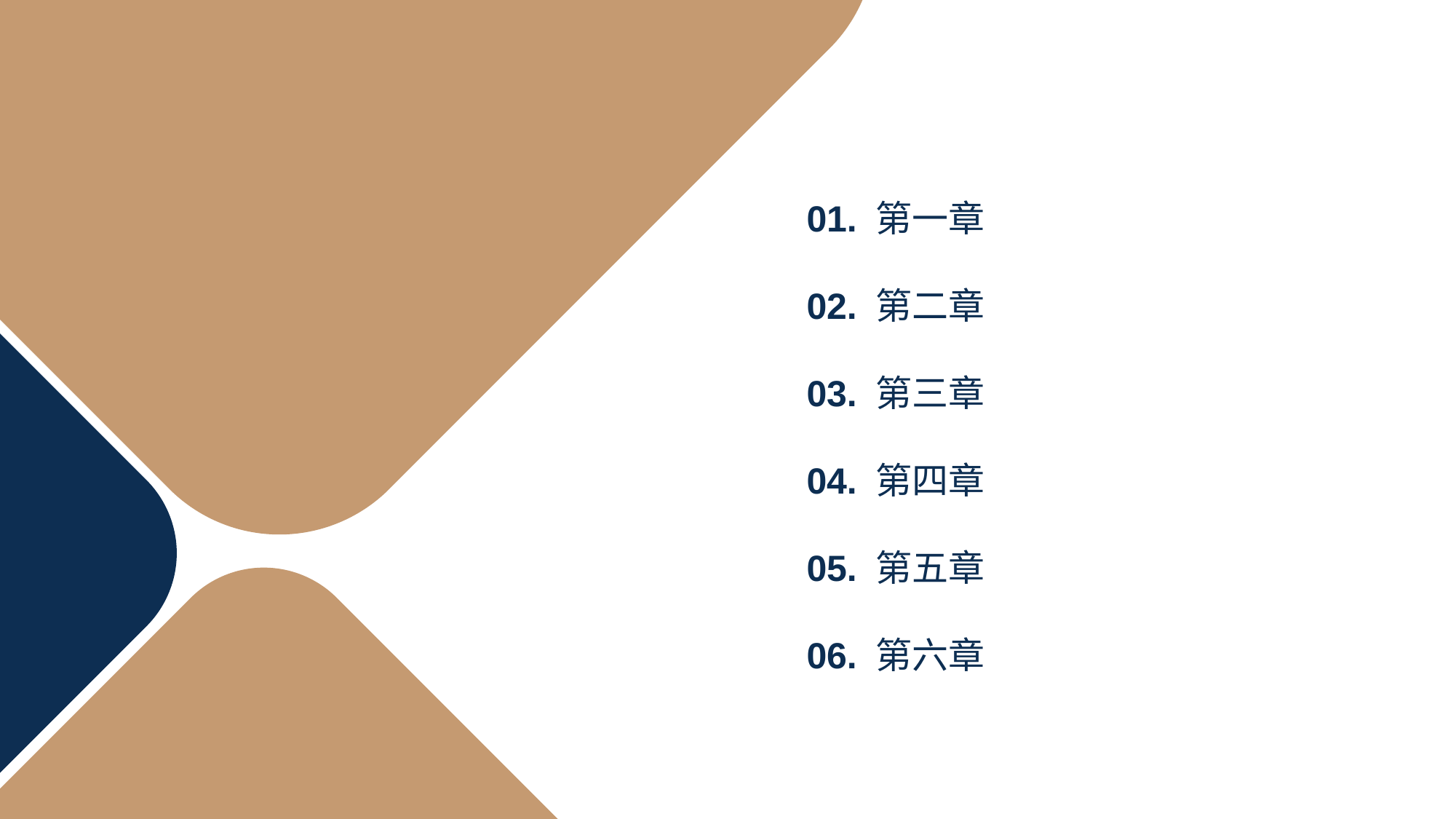

01. 第一章
02. 第二章
03. 第三章
04. 第四章
05. 第五章
06. 第六章